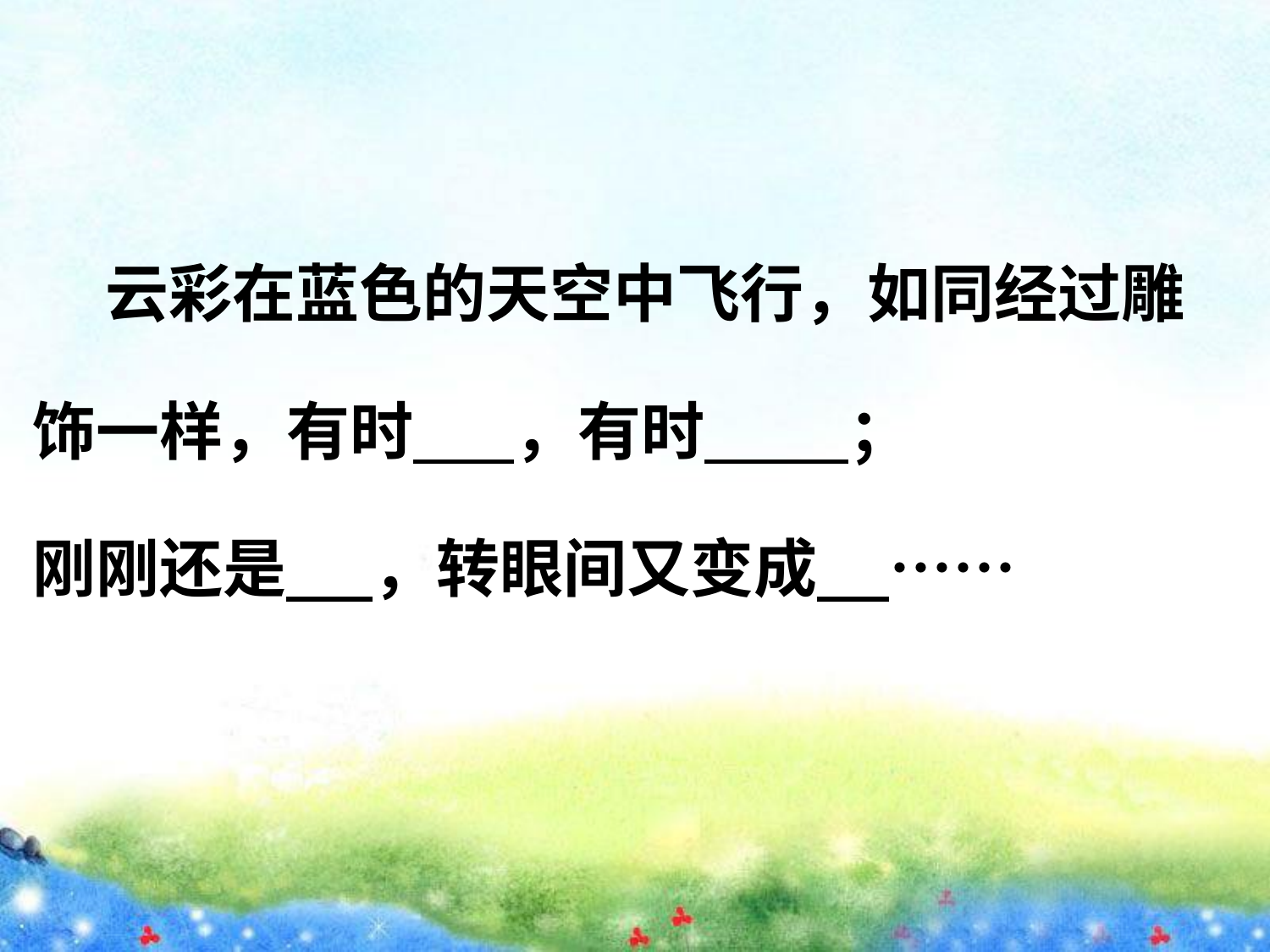

云彩在蓝色的天空中飞行，如同经过雕饰一样，有时       ，有时          ；
刚刚还是      ，转眼间又变成     ……